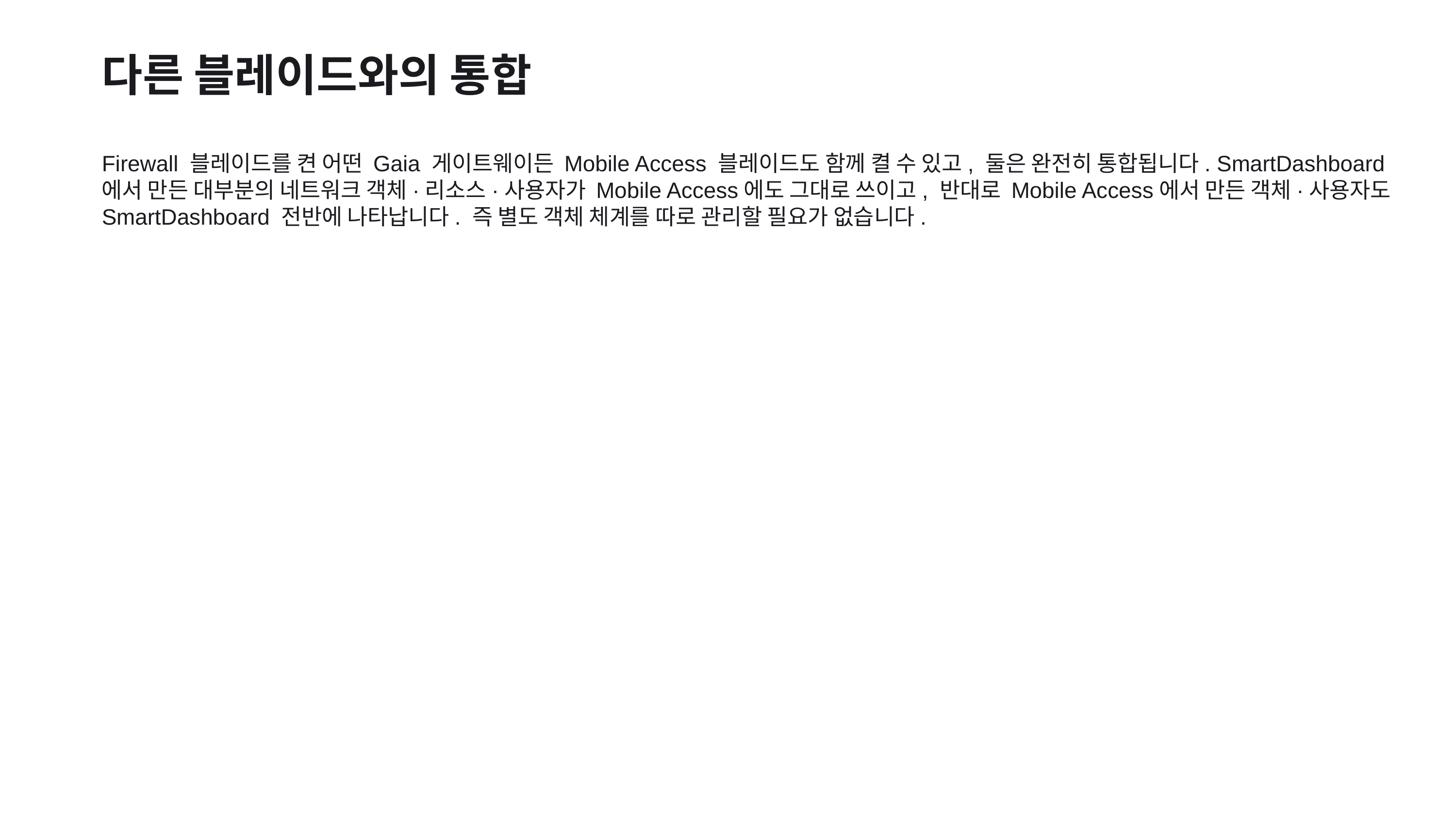

다른 블레이드와의 통합
Firewall 블레이드를 켠 어떤 Gaia 게이트웨이든 Mobile Access 블레이드도 함께 켤 수 있고, 둘은 완전히 통합됩니다. SmartDashboard에서 만든 대부분의 네트워크 객체·리소스·사용자가 Mobile Access에도 그대로 쓰이고, 반대로 Mobile Access에서 만든 객체·사용자도 SmartDashboard 전반에 나타납니다. 즉 별도 객체 체계를 따로 관리할 필요가 없습니다.